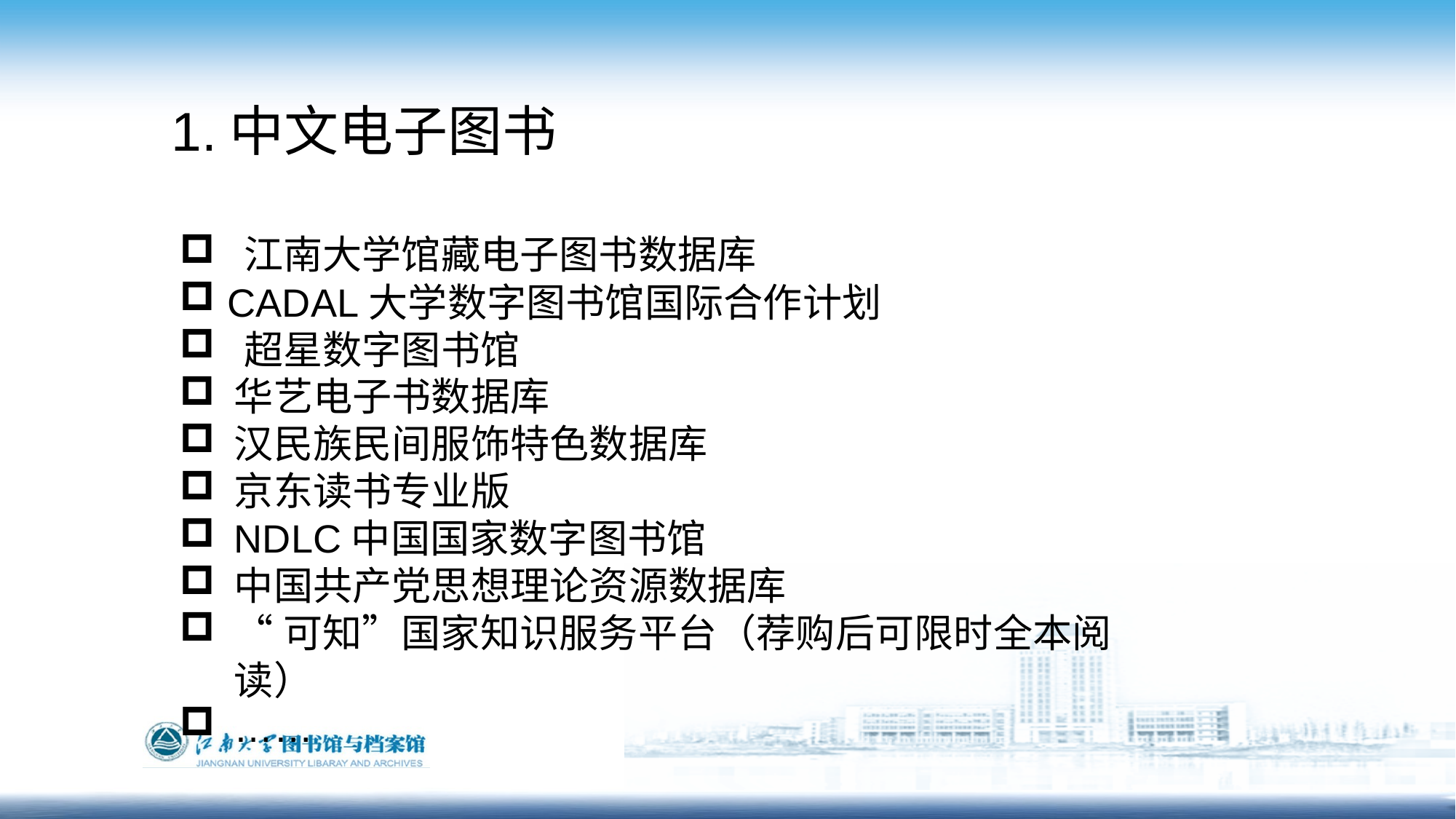

1.中文电子图书

  江南大学馆藏电子图书数据库
 CADAL大学数字图书馆国际合作计划
  超星数字图书馆
华艺电子书数据库
汉民族民间服饰特色数据库
京东读书专业版
NDLC中国国家数字图书馆
中国共产党思想理论资源数据库
“可知”国家知识服务平台（荐购后可限时全本阅读）
……